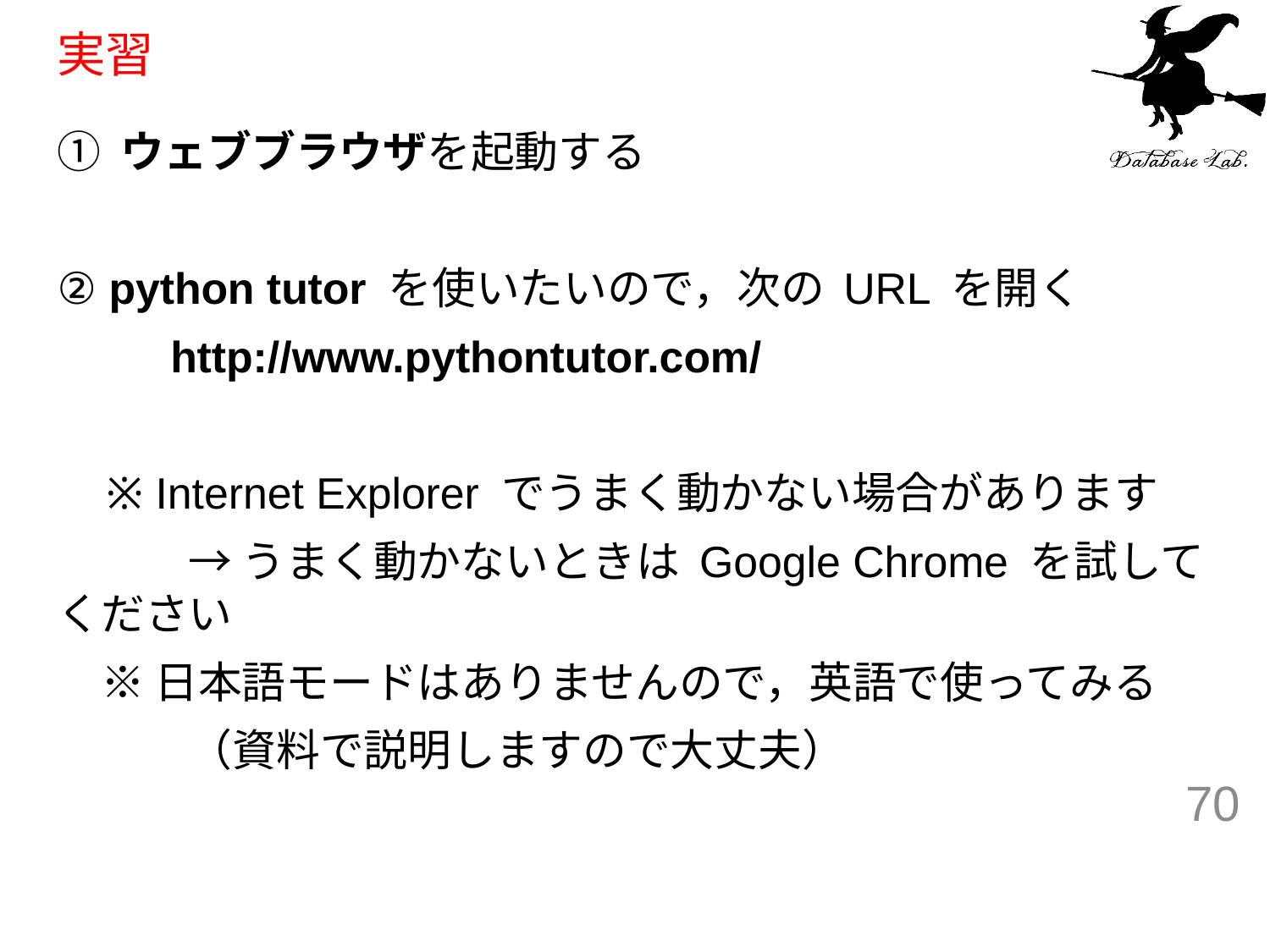

# 実習
① ウェブブラウザを起動する

② python tutor を使いたいので，次の URL を開く
	http://www.pythontutor.com/

    ※ Internet Explorer でうまく動かない場合があります
　　　→ うまく動かないときは Google Chrome を試してください
　※ 日本語モードはありませんので，英語で使ってみる
　　　（資料で説明しますので大丈夫）
70